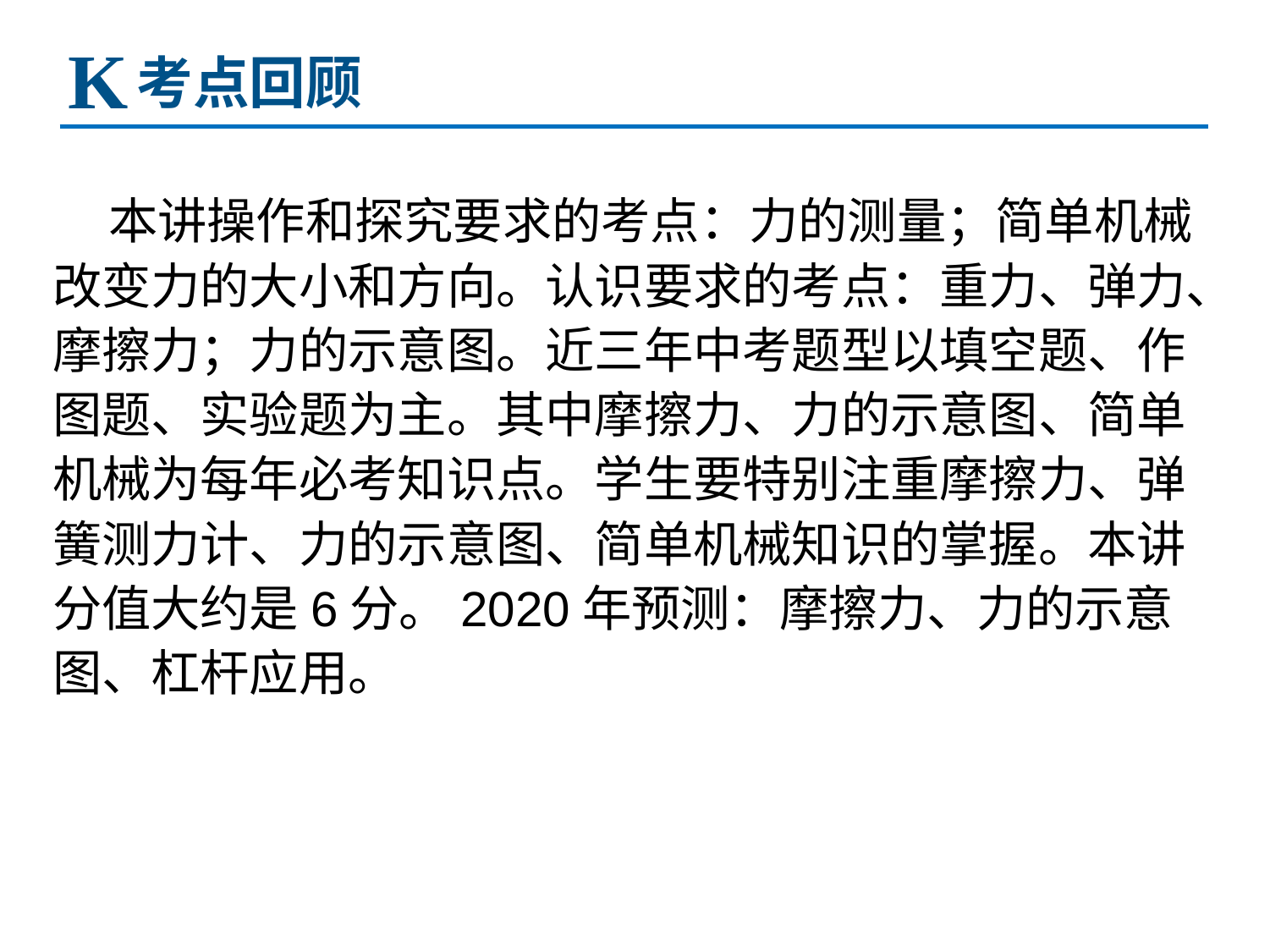

K
考点回顾
    本讲操作和探究要求的考点：力的测量；简单机械改变力的大小和方向。认识要求的考点：重力、弹力、摩擦力；力的示意图。近三年中考题型以填空题、作图题、实验题为主。其中摩擦力、力的示意图、简单机械为每年必考知识点。学生要特别注重摩擦力、弹簧测力计、力的示意图、简单机械知识的掌握。本讲分值大约是6分。2020年预测：摩擦力、力的示意图、杠杆应用。